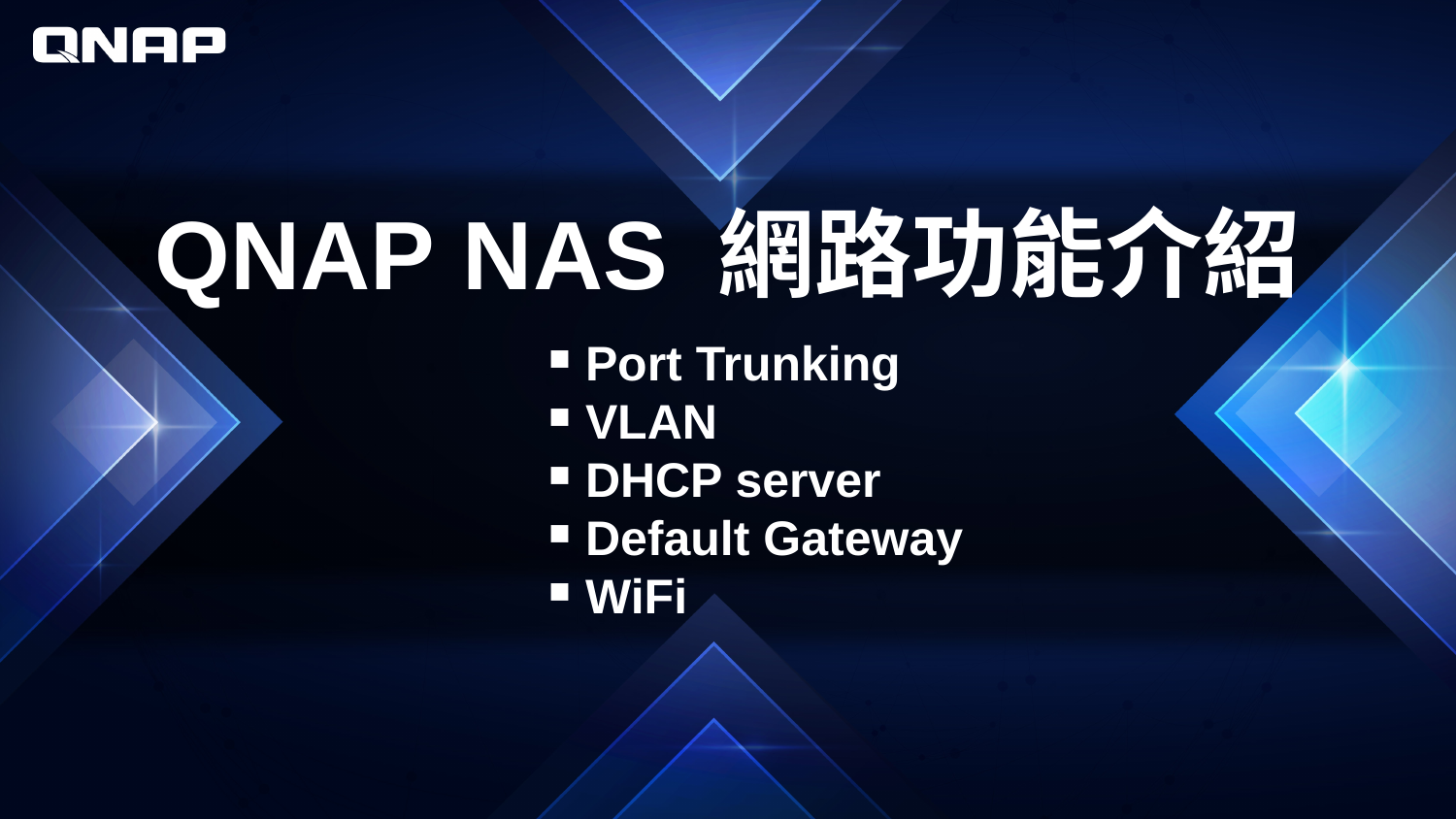

# QNAP NAS 網路功能介紹
 Port Trunking
 VLAN
 DHCP server
 Default Gateway
 WiFi